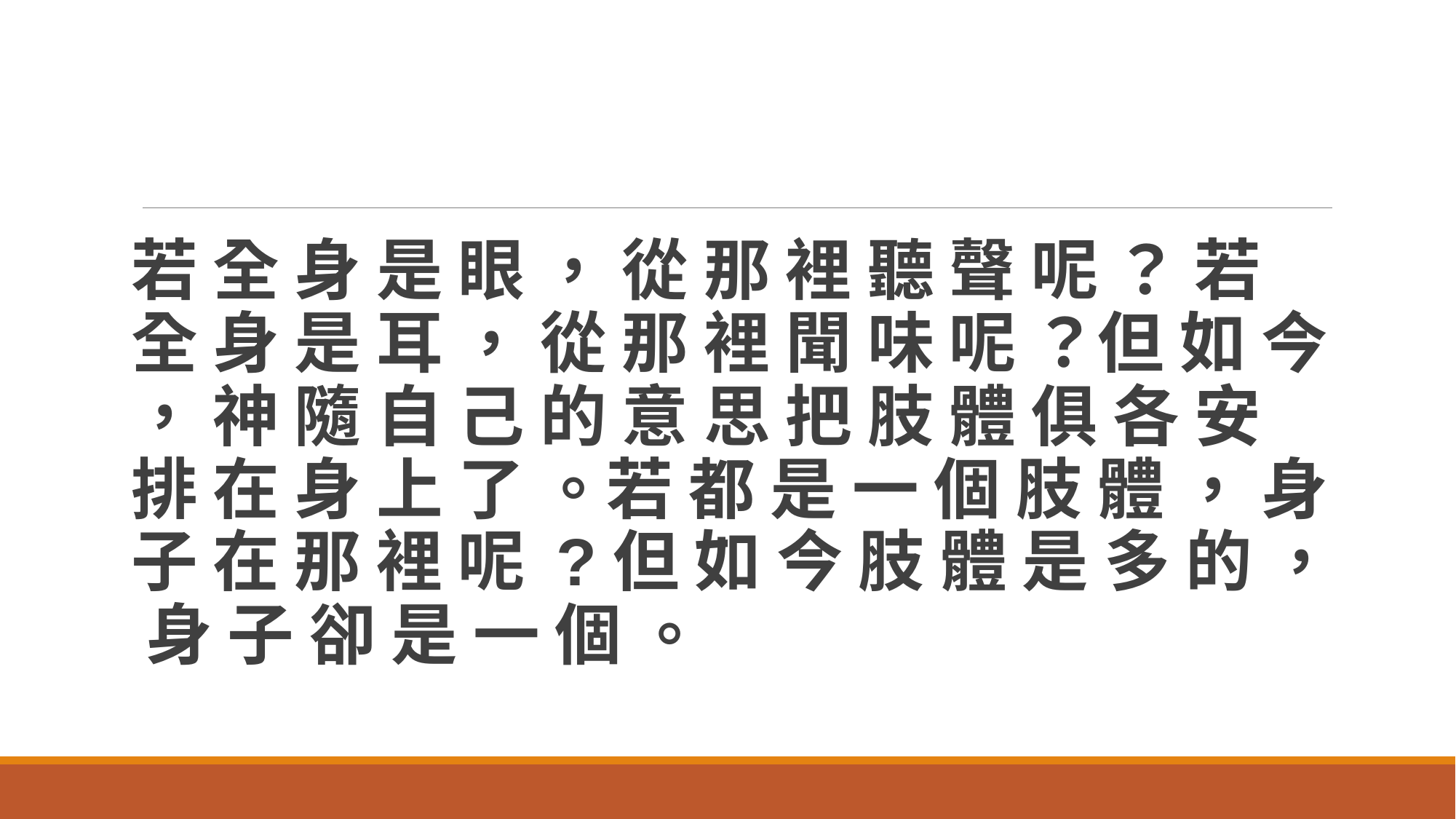

#
若 全 身 是 眼 ， 從 那 裡 聽 聲 呢 ？ 若 全 身 是 耳 ， 從 那 裡 聞 味 呢 ？但 如 今 ， 神 隨 自 己 的 意 思 把 肢 體 俱 各 安 排 在 身 上 了 。若 都 是 一 個 肢 體 ， 身 子 在 那 裡 呢 ?但 如 今 肢 體 是 多 的 ， 身 子 卻 是 一 個 。